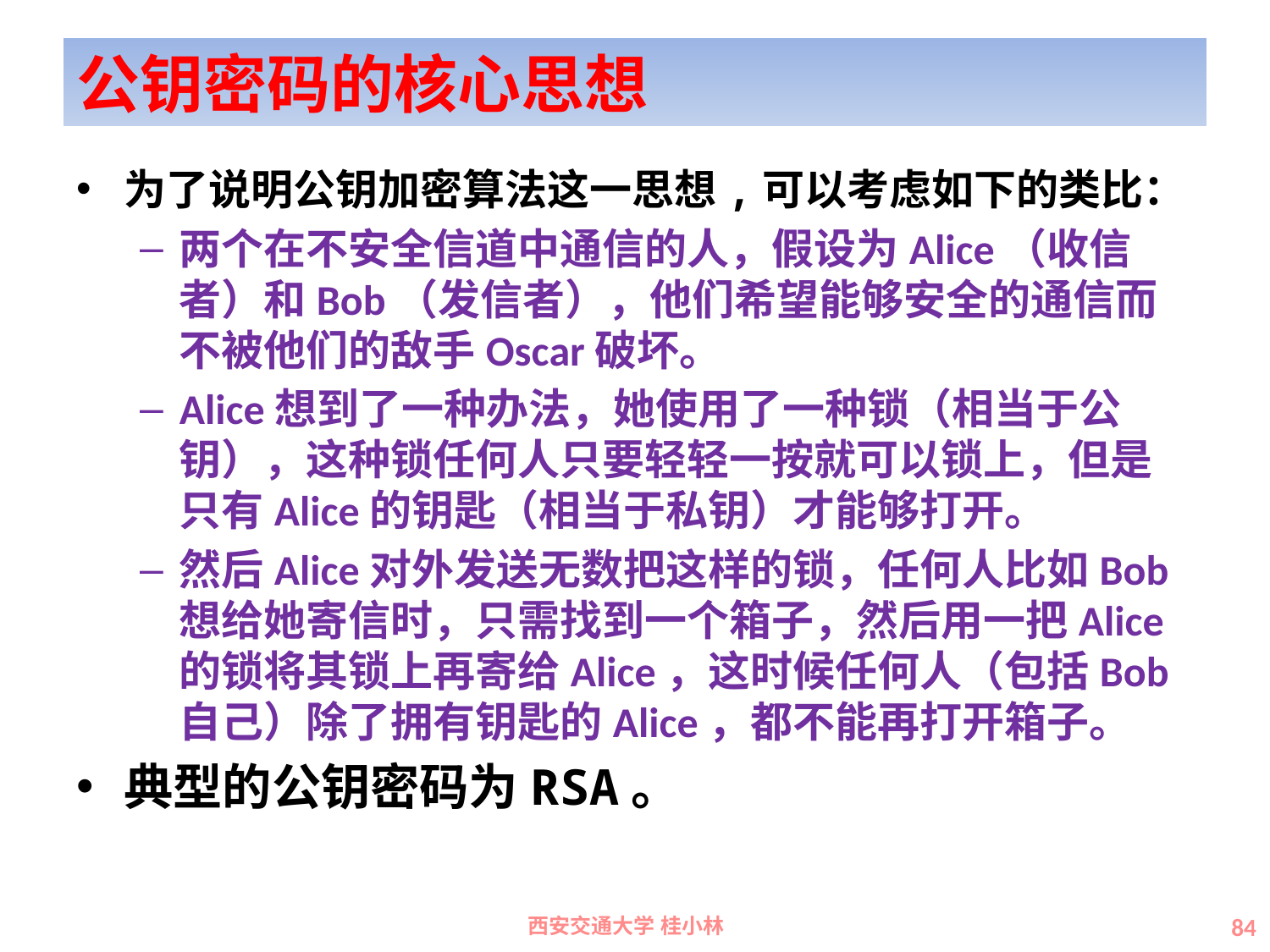

# 公钥密码的核心思想
为了说明公钥加密算法这一思想,可以考虑如下的类比：
两个在不安全信道中通信的人，假设为Alice（收信者）和Bob（发信者），他们希望能够安全的通信而不被他们的敌手Oscar破坏。
Alice想到了一种办法，她使用了一种锁（相当于公钥），这种锁任何人只要轻轻一按就可以锁上，但是只有Alice的钥匙（相当于私钥）才能够打开。
然后Alice对外发送无数把这样的锁，任何人比如Bob想给她寄信时，只需找到一个箱子，然后用一把Alice的锁将其锁上再寄给Alice，这时候任何人（包括Bob自己）除了拥有钥匙的Alice，都不能再打开箱子。
典型的公钥密码为RSA。

西安交通大学 桂小林
84